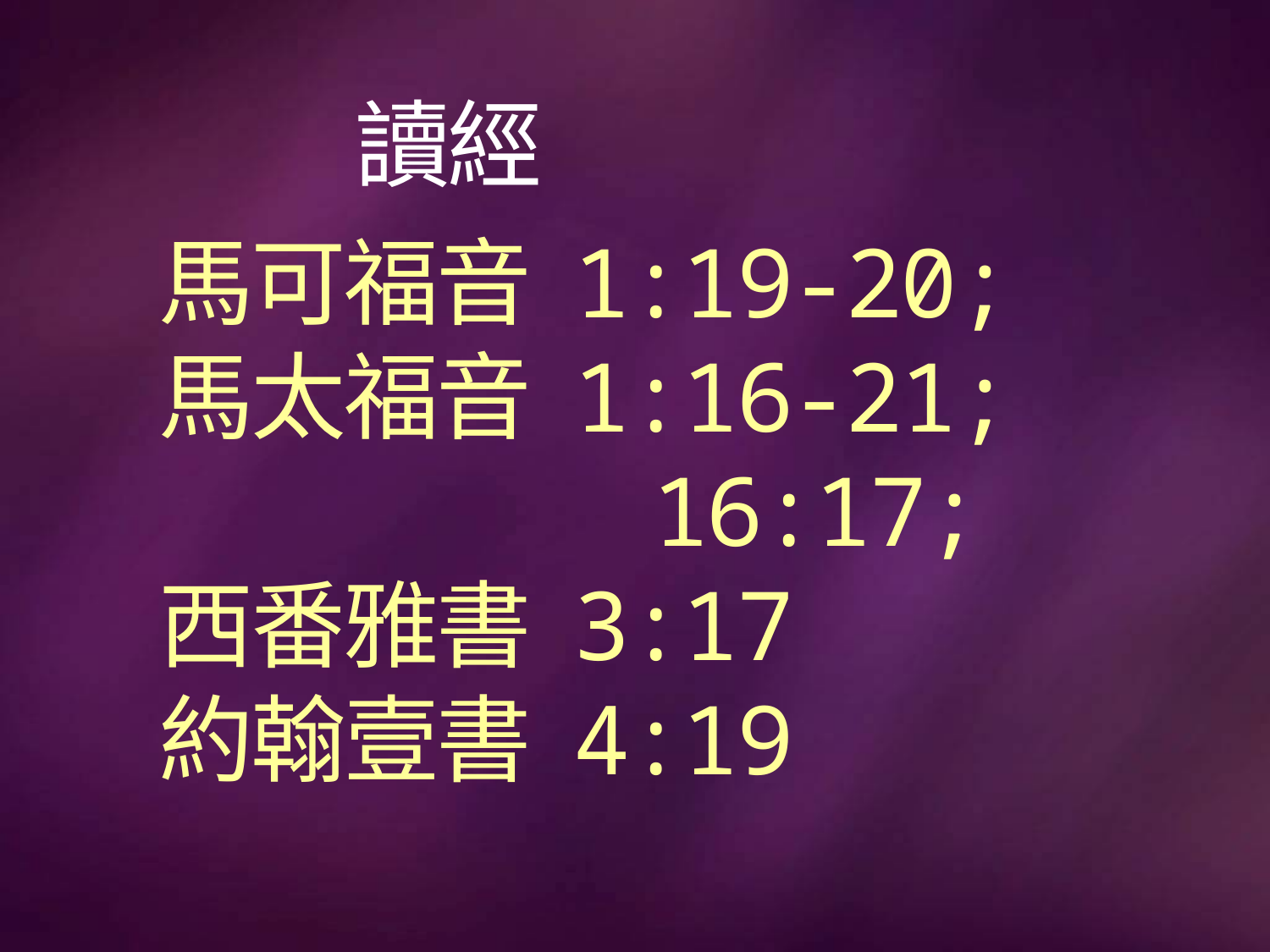

# 讀經
馬可福音 1:19-20;
馬太福音 1:16-21;
         16:17;
西番雅書 3:17
約翰壹書 4:19